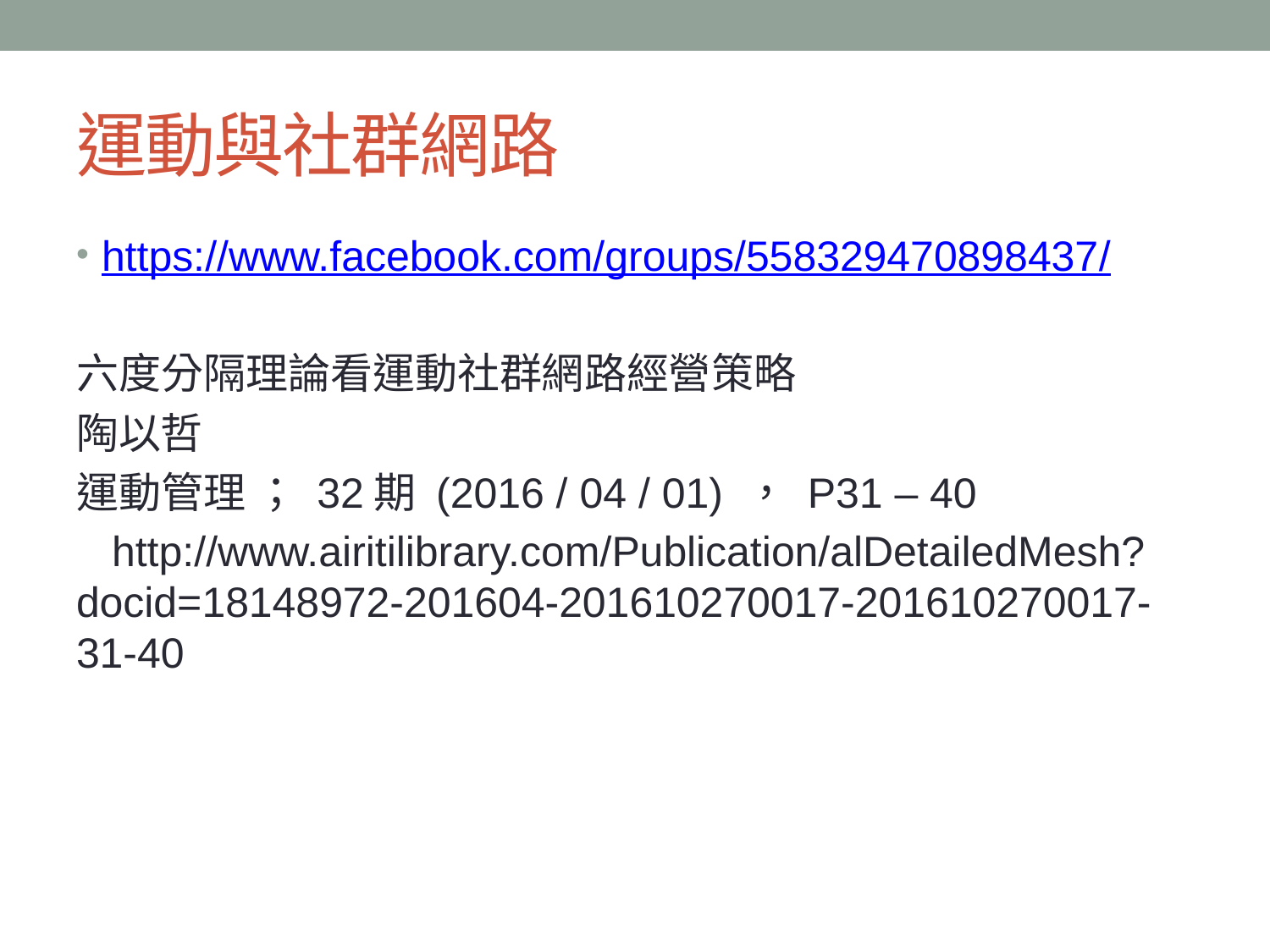

# 運動與社群網路
https://www.facebook.com/groups/558329470898437/

六度分隔理論看運動社群網路經營策略
陶以哲
運動管理 ； 32期 (2016 / 04 / 01) ， P31 – 40
   http://www.airitilibrary.com/Publication/alDetailedMesh?docid=18148972-201604-201610270017-201610270017-31-40